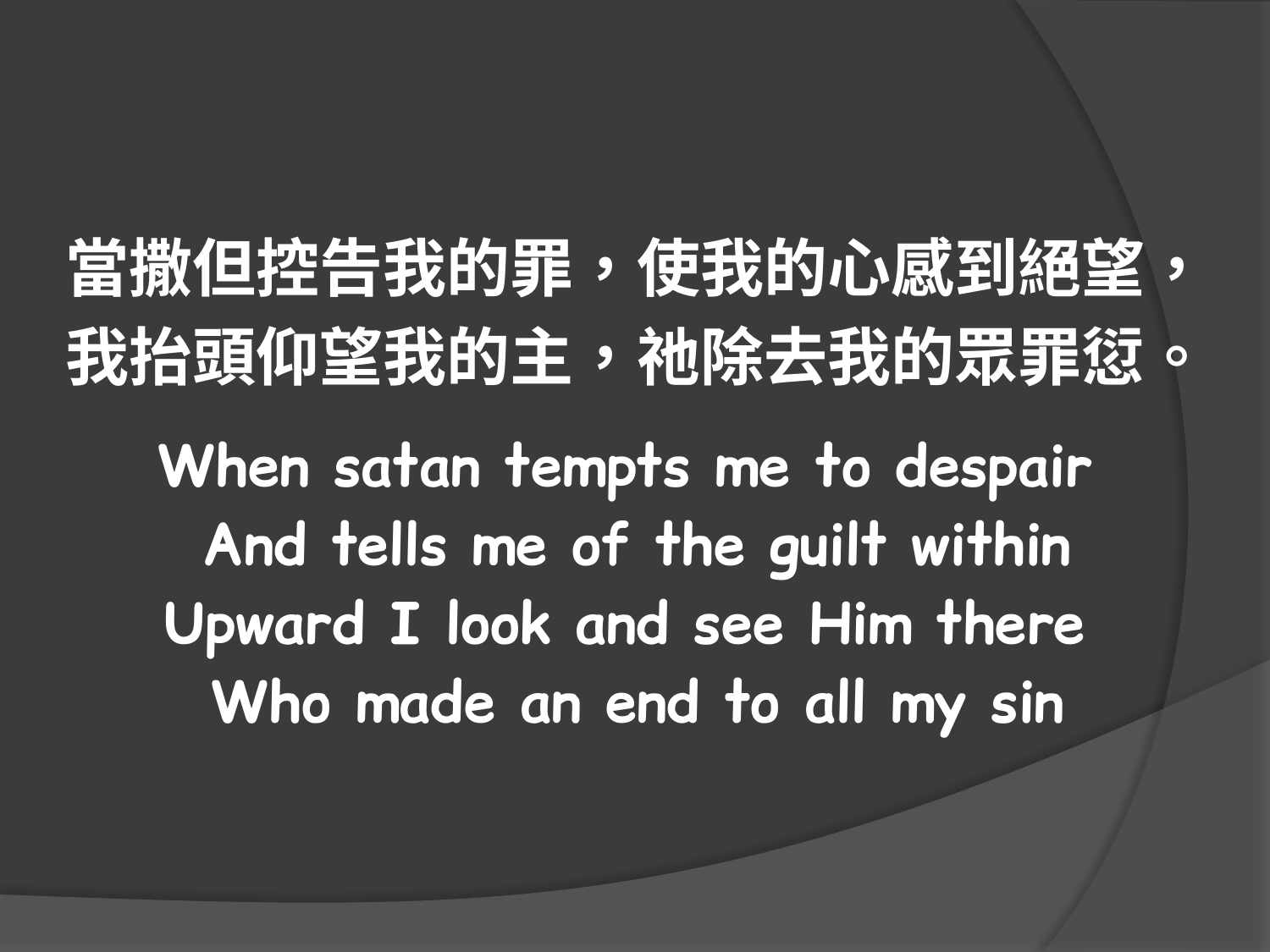

#
當撒但控告我的罪，使我的心感到絕望，
我抬頭仰望我的主，祂除去我的眾罪愆。

When satan tempts me to despair
And tells me of the guilt within
Upward I look and see Him there
Who made an end to all my sin